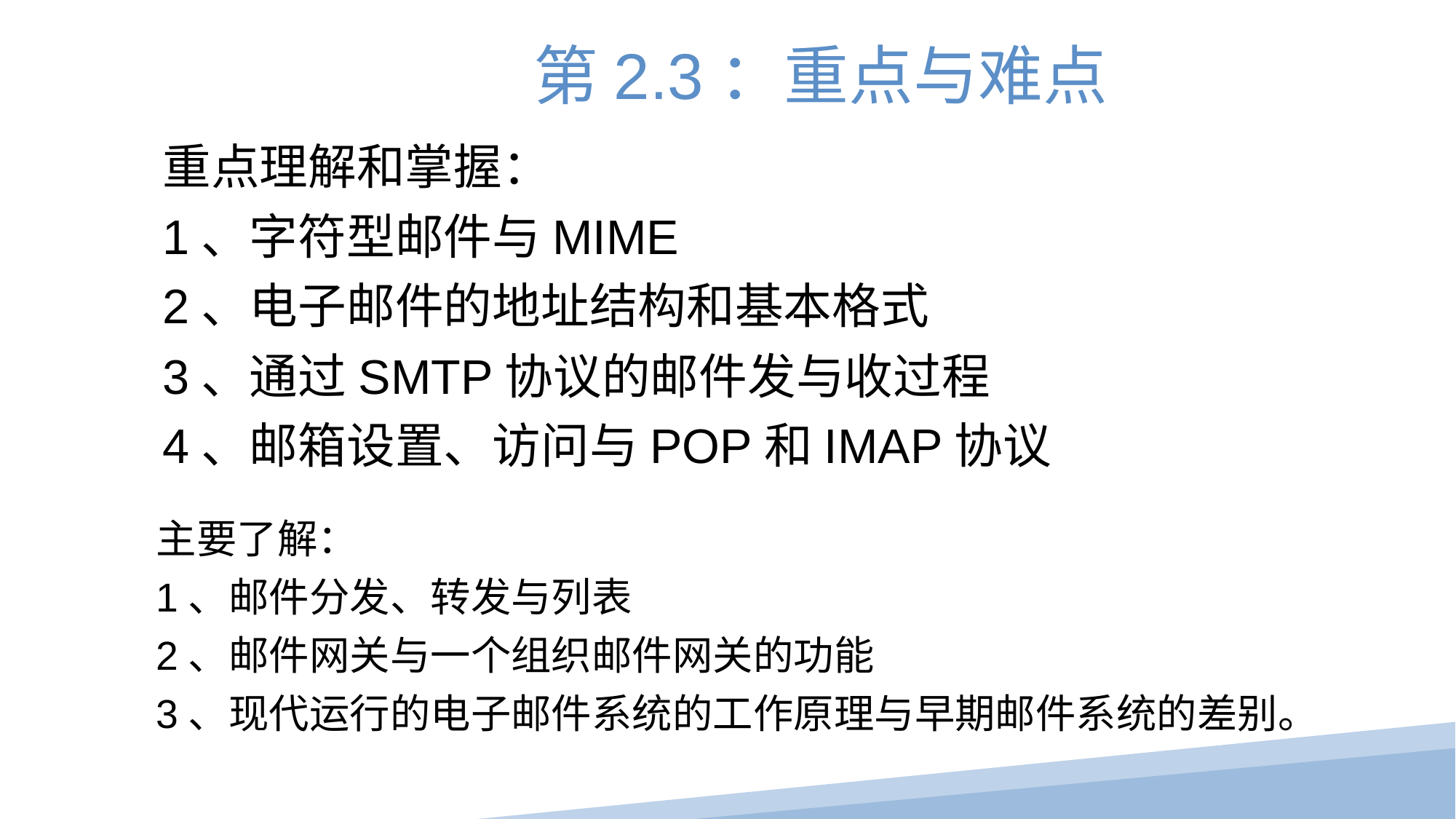

第2.3：重点与难点
重点理解和掌握：
1、字符型邮件与MIME
2、电子邮件的地址结构和基本格式
3、通过SMTP协议的邮件发与收过程
4、邮箱设置、访问与POP和IMAP协议

主要了解：
1、邮件分发、转发与列表
2、邮件网关与一个组织邮件网关的功能
3、现代运行的电子邮件系统的工作原理与早期邮件系统的差别。